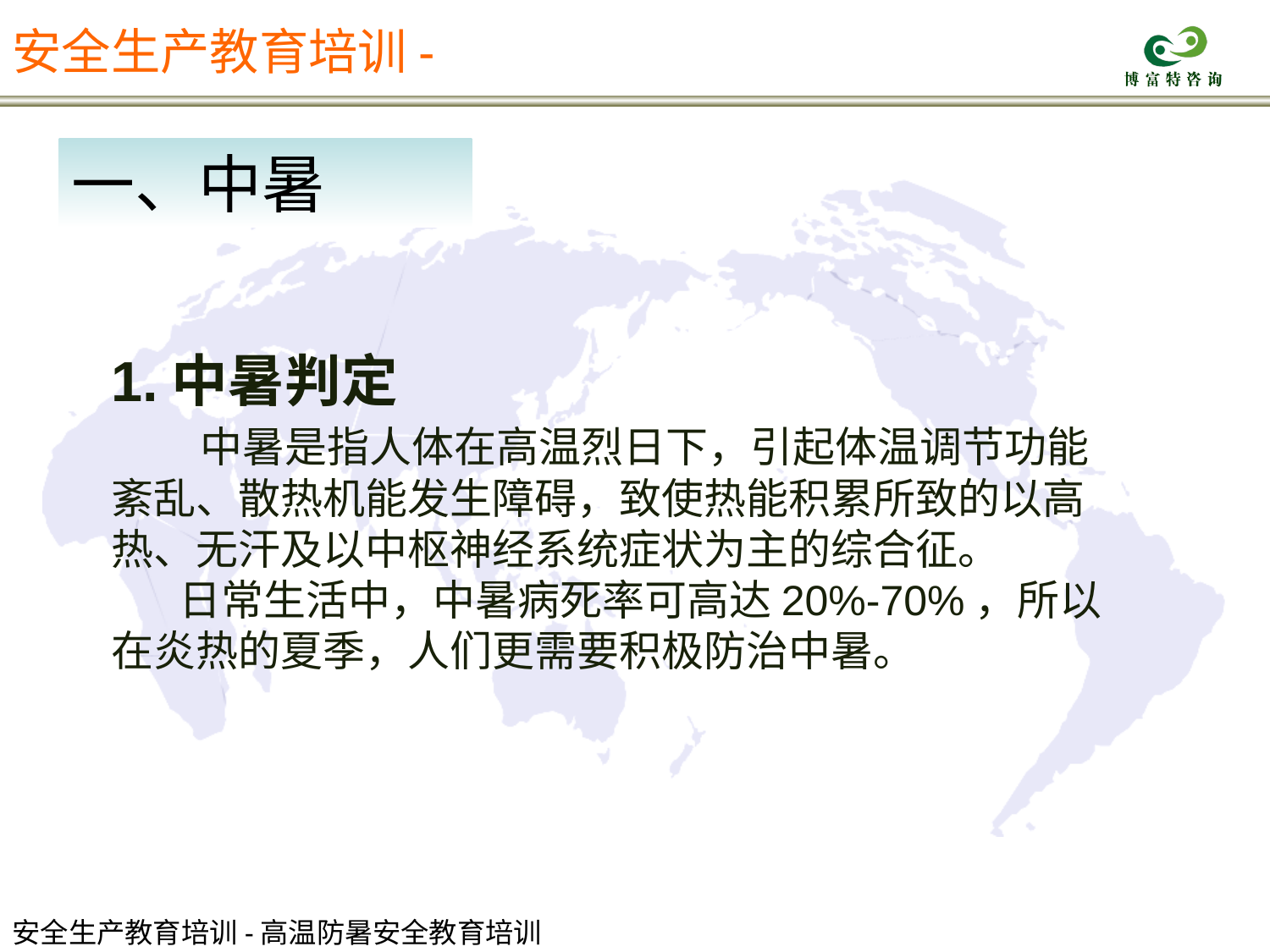

安全生产教育培训-
一、中暑
1.中暑判定
       中暑是指人体在高温烈日下，引起体温调节功能紊乱、散热机能发生障碍，致使热能积累所致的以高热、无汗及以中枢神经系统症状为主的综合征。
      日常生活中，中暑病死率可高达20%-70%，所以在炎热的夏季，人们更需要积极防治中暑。
4
安全生产教育培训-高温防暑安全教育培训